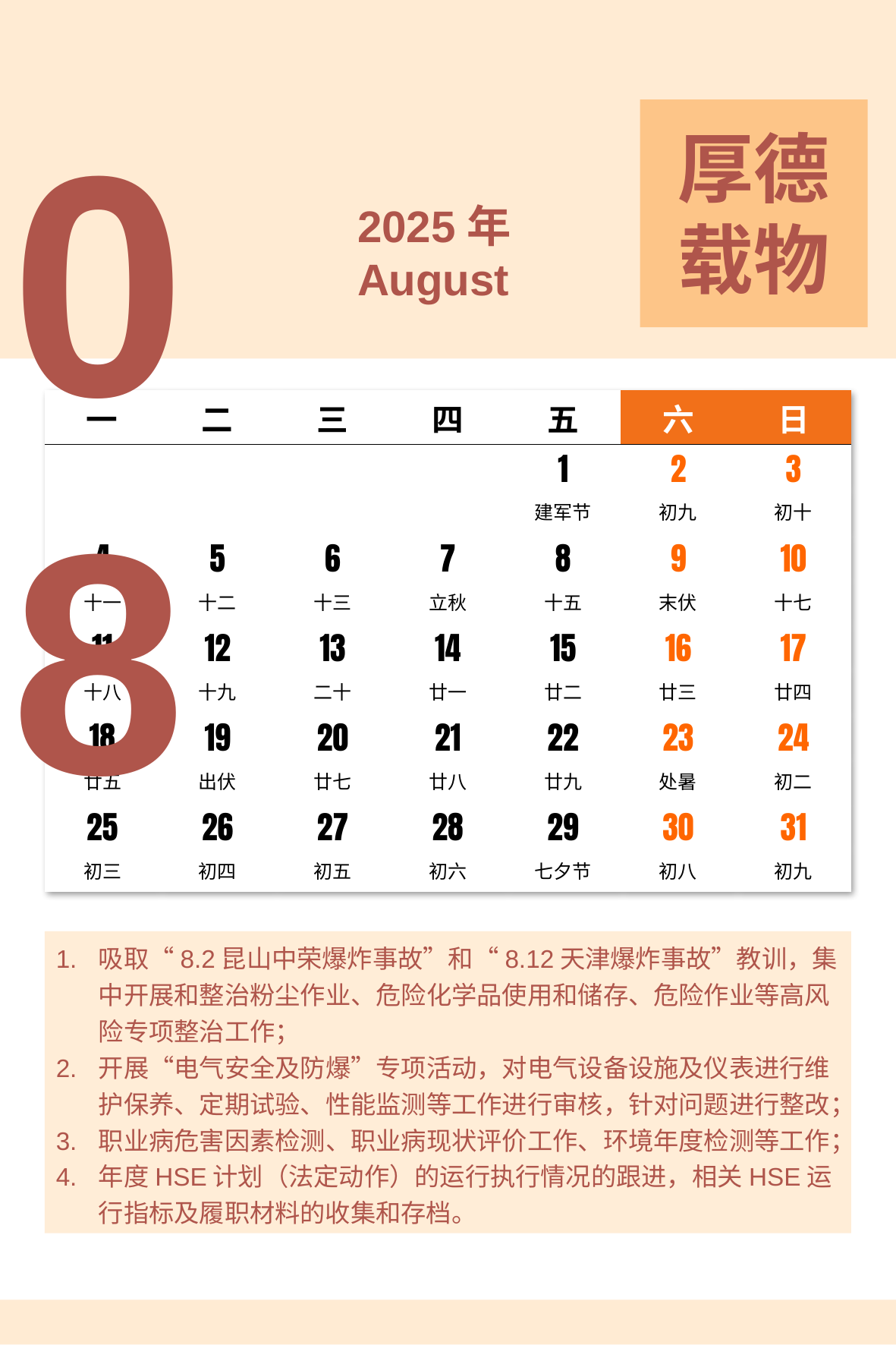

08

厚德载物
2025年
August
| 一 | 二 | 三 | 四 | 五 | 六 | 日 |
| --- | --- | --- | --- | --- | --- | --- |
|  |  |  |  | 1 | 2 | 3 |
|  |  |  |  | 建军节 | 初九 | 初十 |
| 4 | 5 | 6 | 7 | 8 | 9 | 10 |
| 十一 | 十二 | 十三 | 立秋 | 十五 | 末伏 | 十七 |
| 11 | 12 | 13 | 14 | 15 | 16 | 17 |
| 十八 | 十九 | 二十 | 廿一 | 廿二 | 廿三 | 廿四 |
| 18 | 19 | 20 | 21 | 22 | 23 | 24 |
| 廿五 | 出伏 | 廿七 | 廿八 | 廿九 | 处暑 | 初二 |
| 25 | 26 | 27 | 28 | 29 | 30 | 31 |
| 初三 | 初四 | 初五 | 初六 | 七夕节 | 初八 | 初九 |
吸取“8.2昆山中荣爆炸事故”和“8.12天津爆炸事故”教训，集中开展和整治粉尘作业、危险化学品使用和储存、危险作业等高风险专项整治工作；
开展“电气安全及防爆”专项活动，对电气设备设施及仪表进行维护保养、定期试验、性能监测等工作进行审核，针对问题进行整改；
职业病危害因素检测、职业病现状评价工作、环境年度检测等工作；
年度HSE计划（法定动作）的运行执行情况的跟进，相关HSE运行指标及履职材料的收集和存档。